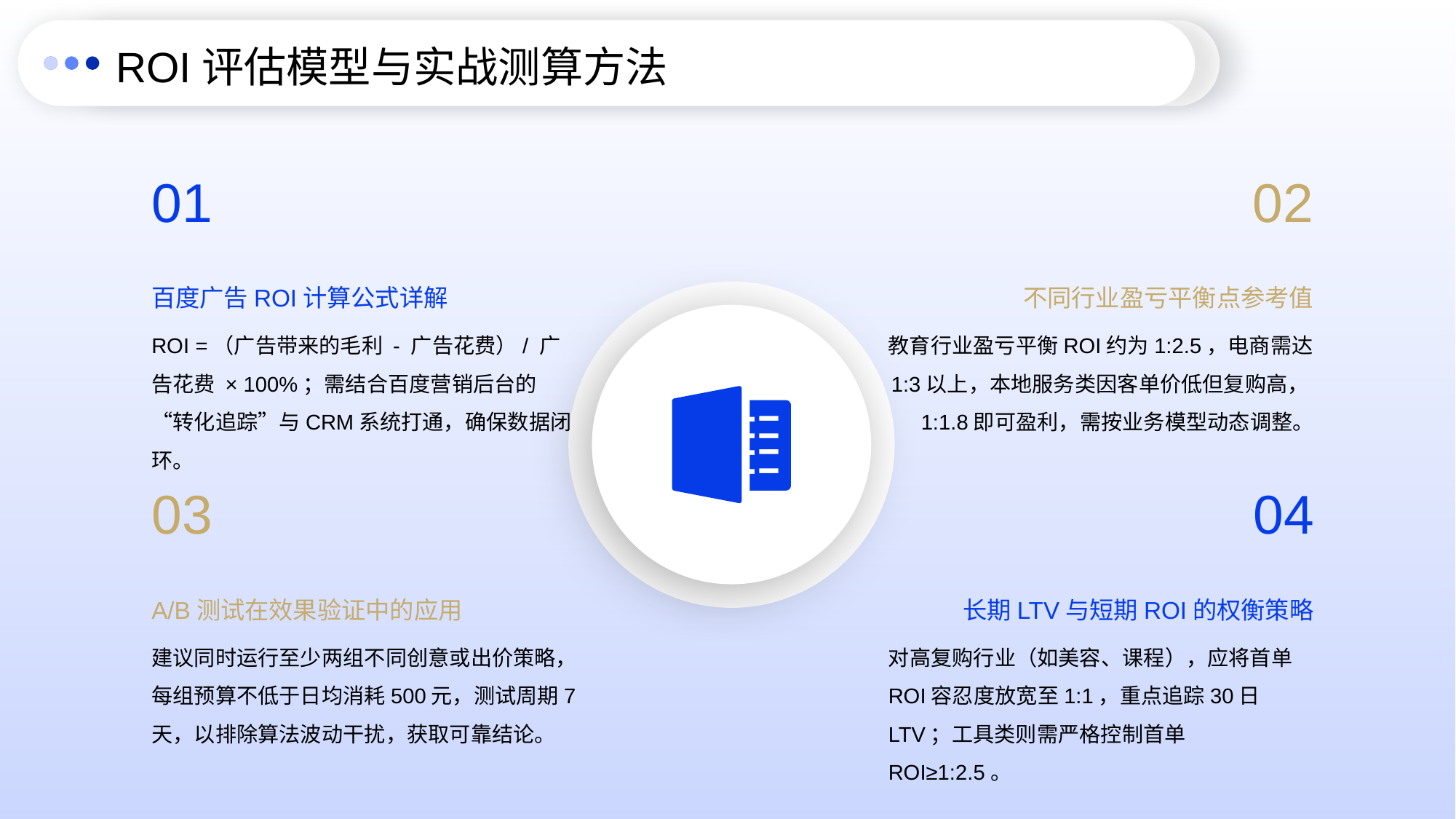

ROI评估模型与实战测算方法

01
02
百度广告ROI计算公式详解
不同行业盈亏平衡点参考值

ROI =（广告带来的毛利 - 广告花费）/ 广告花费 × 100%；需结合百度营销后台的“转化追踪”与CRM系统打通，确保数据闭环。
教育行业盈亏平衡ROI约为1:2.5，电商需达1:3以上，本地服务类因客单价低但复购高，1:1.8即可盈利，需按业务模型动态调整。

03
04
A/B测试在效果验证中的应用
长期LTV与短期ROI的权衡策略
建议同时运行至少两组不同创意或出价策略，每组预算不低于日均消耗500元，测试周期7天，以排除算法波动干扰，获取可靠结论。
对高复购行业（如美容、课程），应将首单ROI容忍度放宽至1:1，重点追踪30日LTV；工具类则需严格控制首单ROI≥1:2.5。